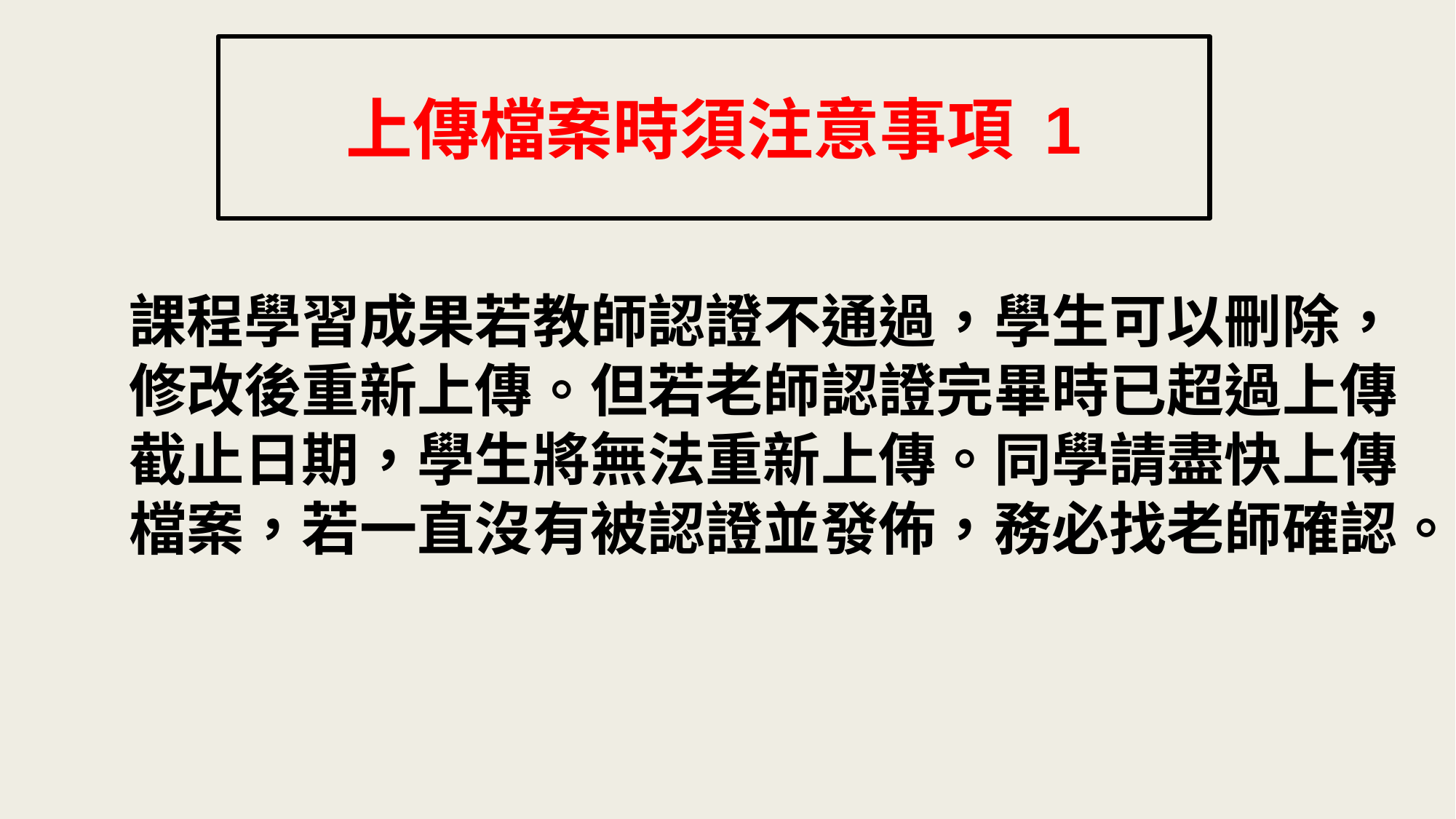

課程學習成果若教師認證不通過，學生可以刪除，修改後重新上傳。但若老師認證完畢時已超過上傳截止日期，學生將無法重新上傳。同學請盡快上傳檔案，若一直沒有被認證並發佈，務必找老師確認。

上傳檔案時須注意事項 1